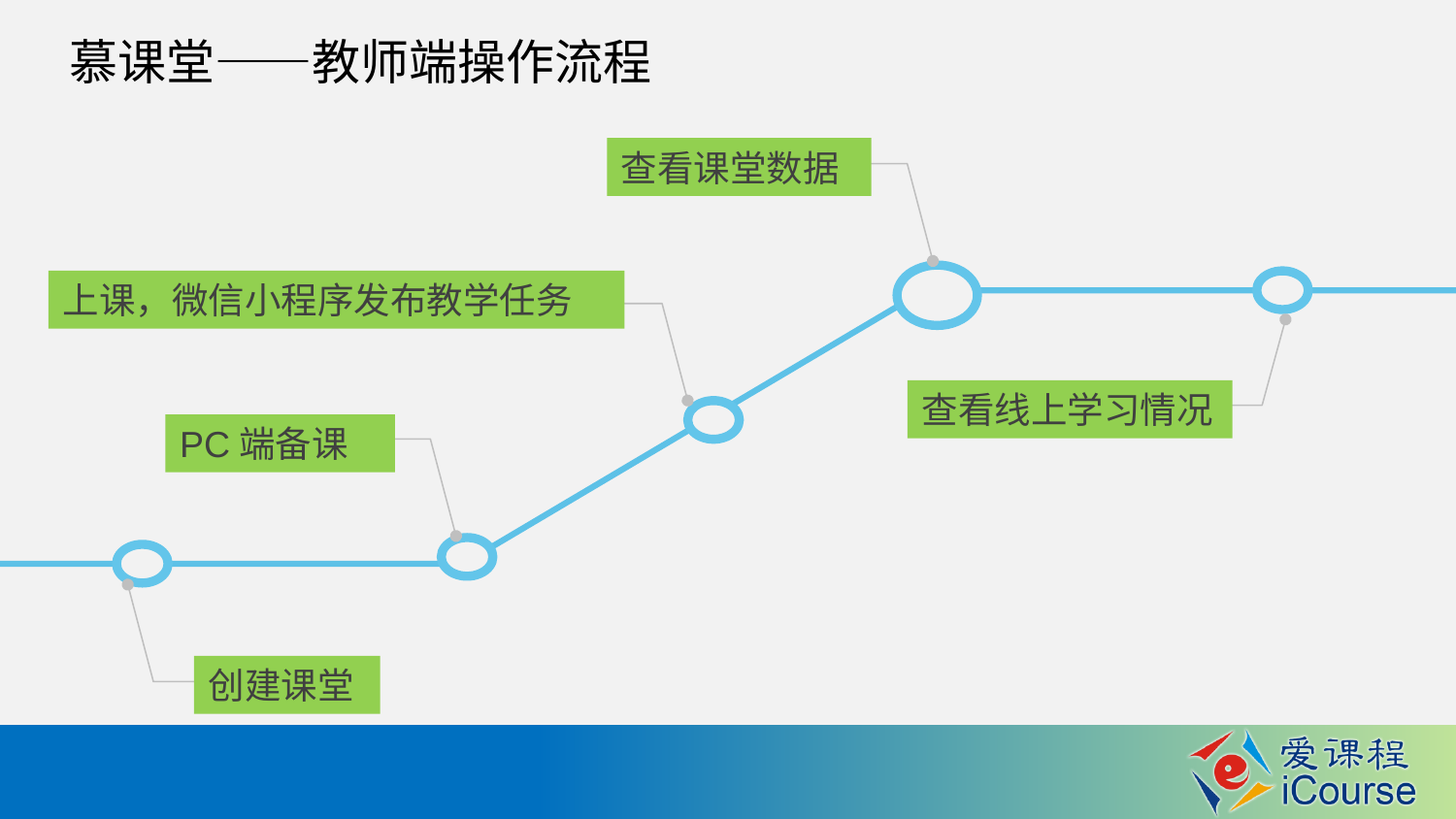

慕课堂——教师端操作流程
查看课堂数据

上课，微信小程序发布教学任务

查看线上学习情况

PC端备课

创建课堂